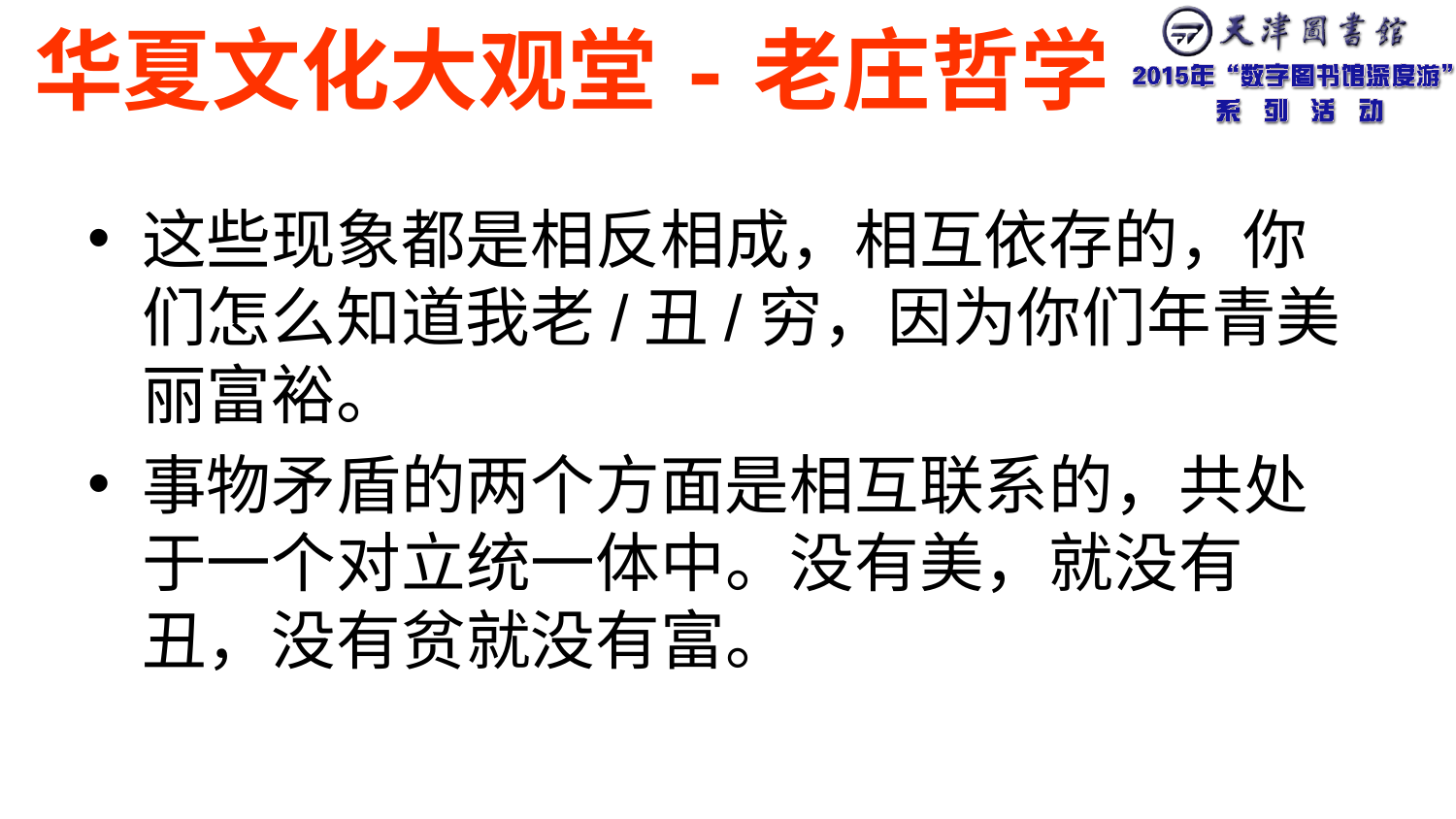

# 华夏文化大观堂-老庄哲学
这些现象都是相反相成，相互依存的，你们怎么知道我老/丑/穷，因为你们年青美丽富裕。
事物矛盾的两个方面是相互联系的，共处于一个对立统一体中。没有美，就没有丑，没有贫就没有富。